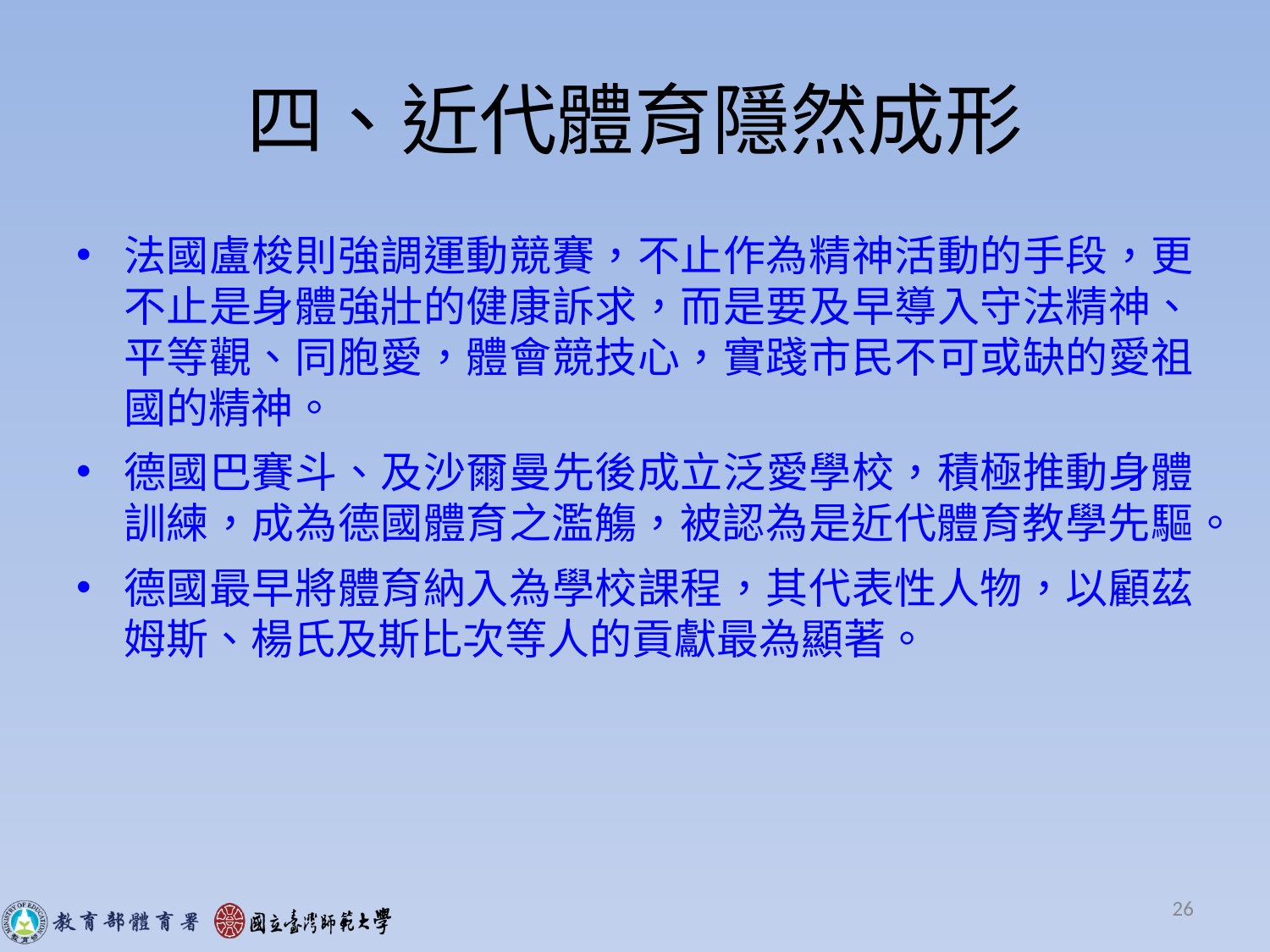

# 四、近代體育隱然成形
法國盧梭則強調運動競賽，不止作為精神活動的手段，更不止是身體強壯的健康訴求，而是要及早導入守法精神、平等觀、同胞愛，體會競技心，實踐市民不可或缺的愛祖國的精神。
德國巴賽斗、及沙爾曼先後成立泛愛學校，積極推動身體訓練，成為德國體育之濫觴，被認為是近代體育教學先驅。
德國最早將體育納入為學校課程，其代表性人物，以顧茲姆斯、楊氏及斯比次等人的貢獻最為顯著。
26